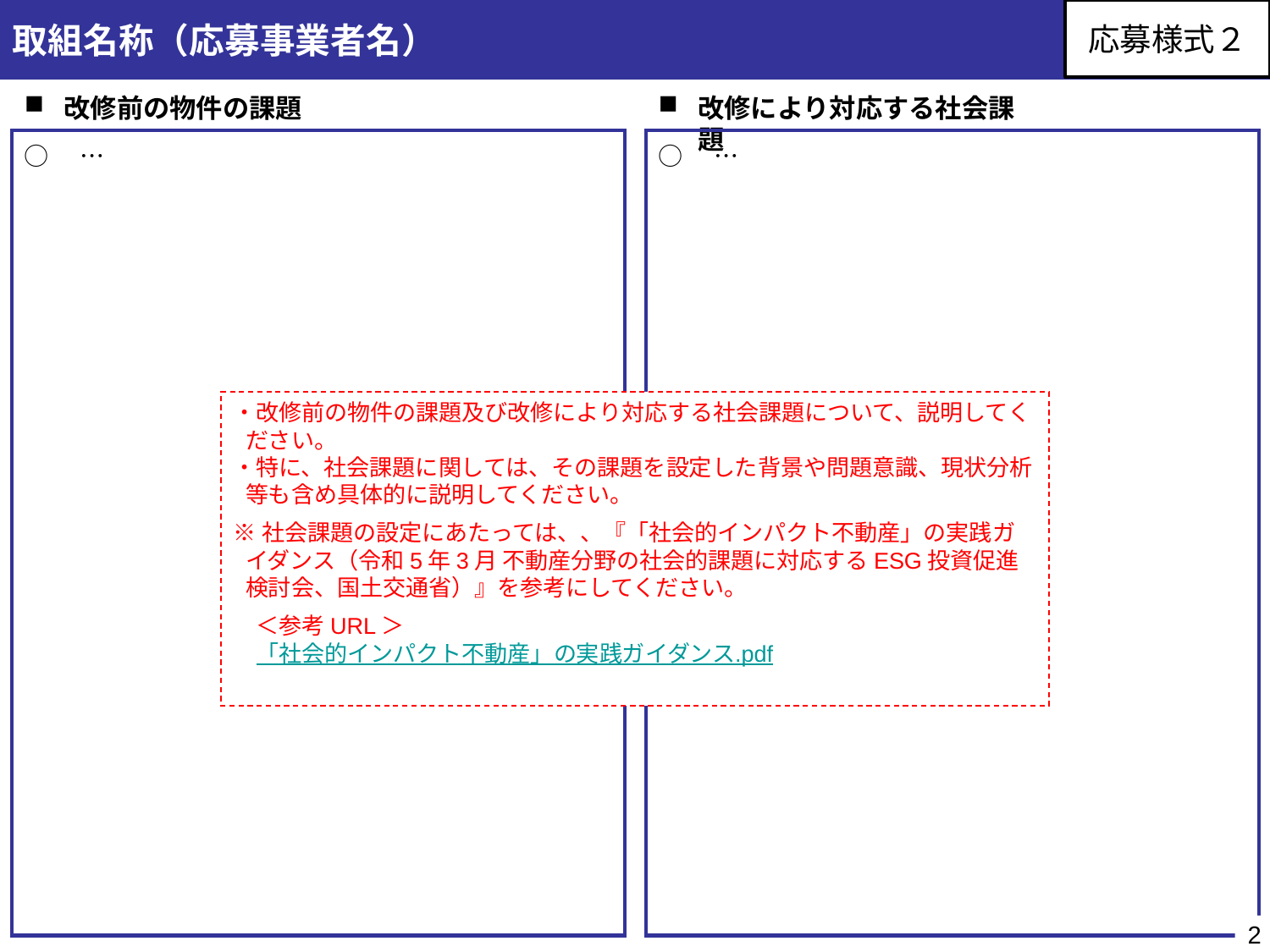

取組名称（応募事業者名）
応募様式２
改修前の物件の課題
改修により対応する社会課題

○　…
○　…
・改修前の物件の課題及び改修により対応する社会課題について、説明してください。
・特に、社会課題に関しては、その課題を設定した背景や問題意識、現状分析等も含め具体的に説明してください。
※社会課題の設定にあたっては、、『「社会的インパクト不動産」の実践ガイダンス（令和5年3月 不動産分野の社会的課題に対応するESG投資促進検討会、国土交通省）』を参考にしてください。
　＜参考URL＞
　「社会的インパクト不動産」の実践ガイダンス.pdf

2